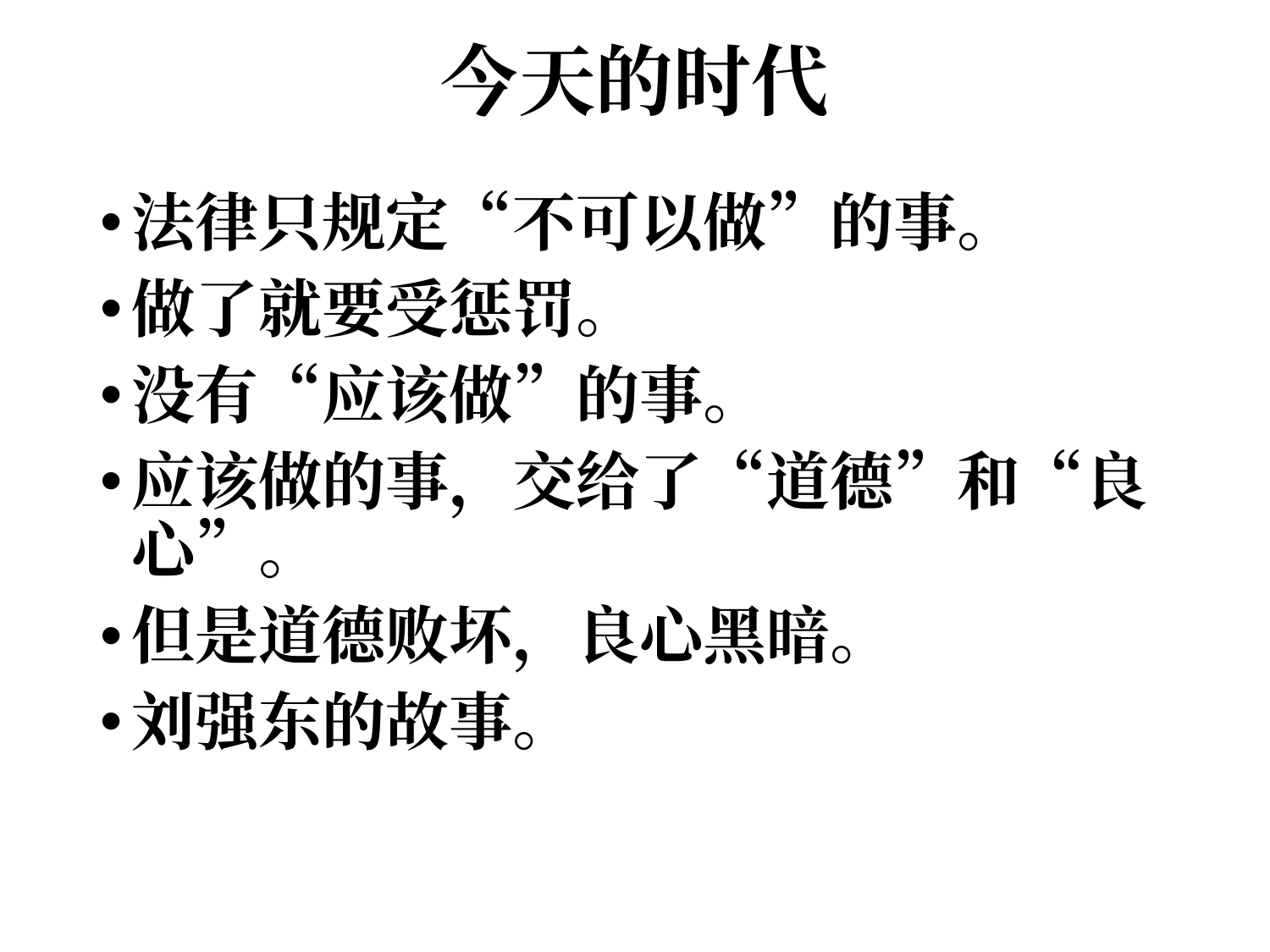

# 今天的时代
法律只规定“不可以做”的事。
做了就要受惩罚。
没有“应该做”的事。
应该做的事，交给了“道德”和“良心”。
但是道德败坏，良心黑暗。
刘强东的故事。